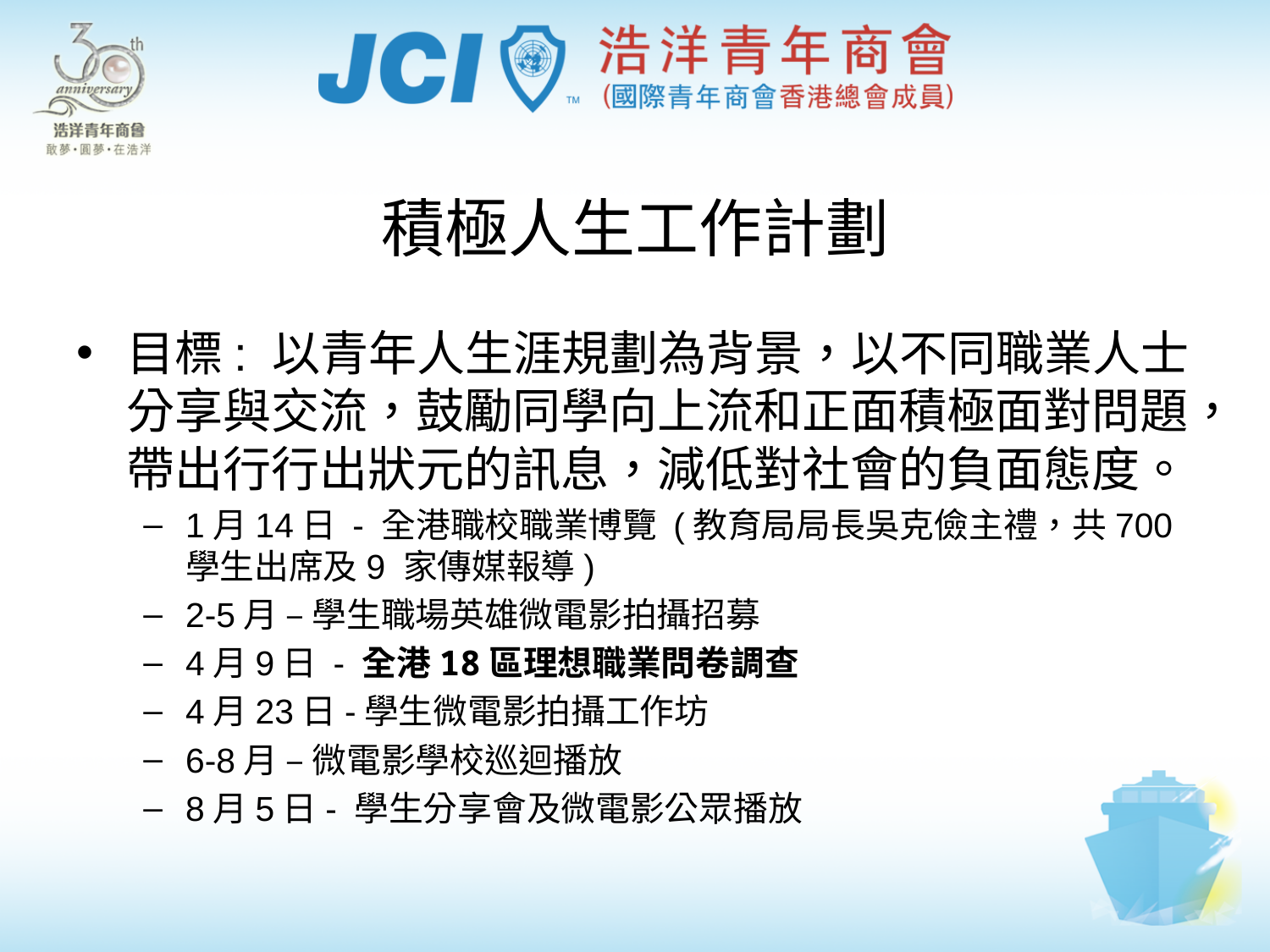

# 積極人生工作計劃
目標: 以青年人生涯規劃為背景，以不同職業人士分享與交流，鼓勵同學向上流和正面積極面對問題，帶出行行出狀元的訊息，減低對社會的負面態度。
1月14日 - 全港職校職業博覽 (教育局局長吳克儉主禮，共700學生出席及9 家傳媒報導)
2-5月 – 學生職場英雄微電影拍攝招募
4月9日 - 全港18區理想職業問卷調查
4月23日-學生微電影拍攝工作坊
6-8月 – 微電影學校巡迴播放
8月5日- 學生分享會及微電影公眾播放